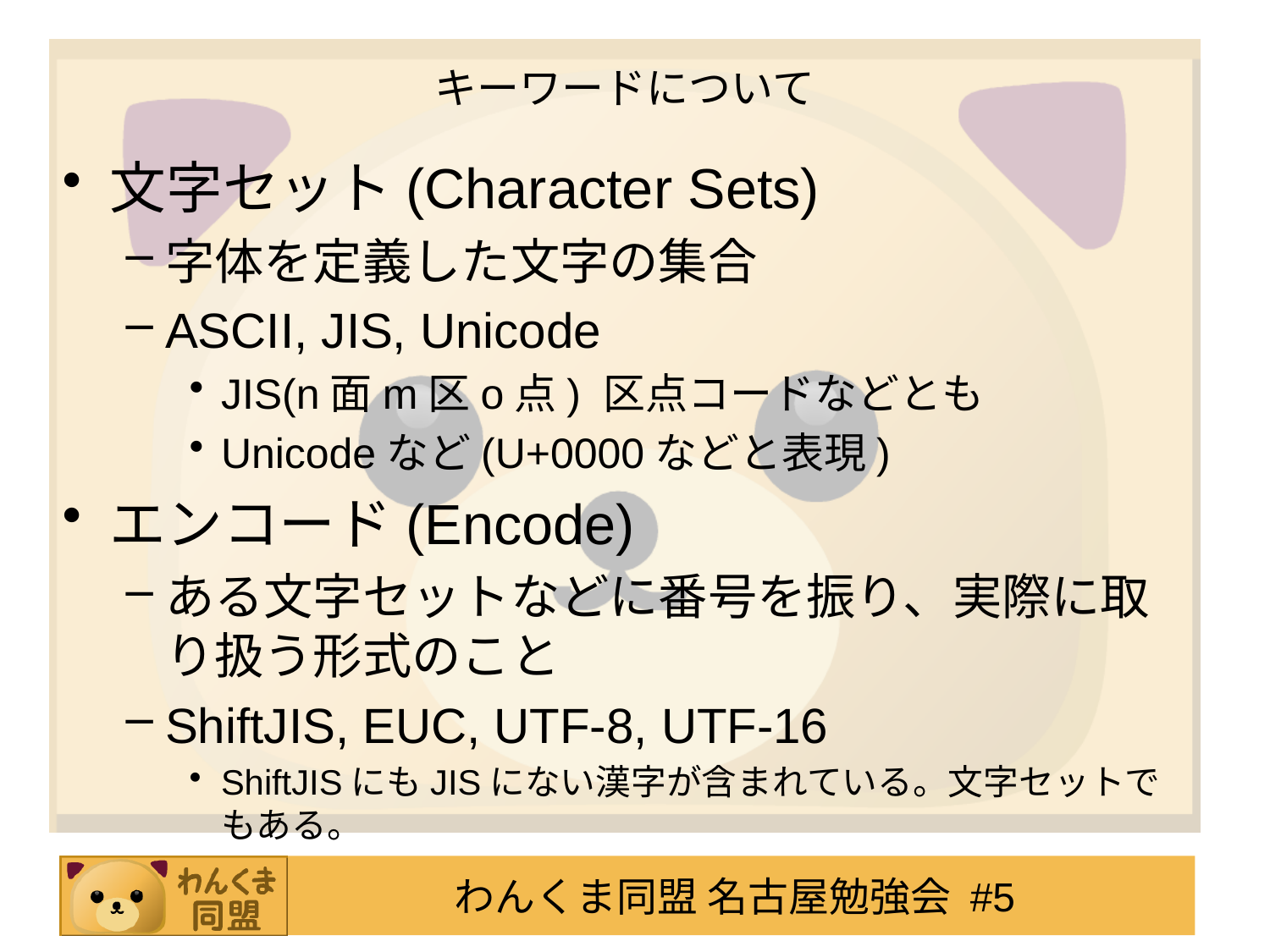

# キーワードについて
文字セット(Character Sets)
字体を定義した文字の集合
ASCII, JIS, Unicode
JIS(n面m区o点) 区点コードなどとも
Unicodeなど(U+0000などと表現)
エンコード(Encode)
ある文字セットなどに番号を振り、実際に取り扱う形式のこと
ShiftJIS, EUC, UTF-8, UTF-16
ShiftJISにもJISにない漢字が含まれている。文字セットでもある。